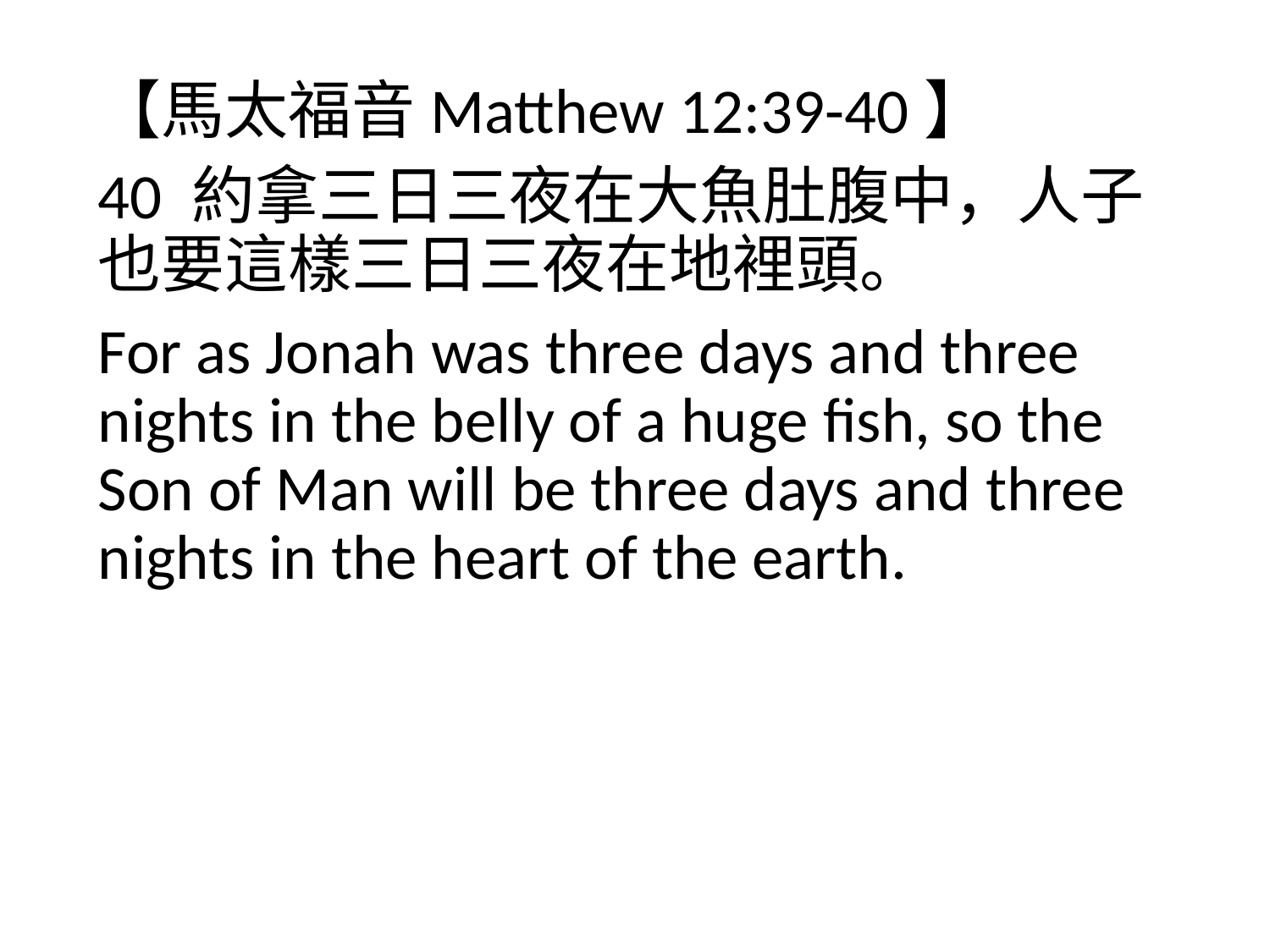

【馬太福音Matthew 12:39-40】
40 約拿三日三夜在大魚肚腹中，人子也要這樣三日三夜在地裡頭。
For as Jonah was three days and three nights in the belly of a huge fish, so the Son of Man will be three days and three nights in the heart of the earth.